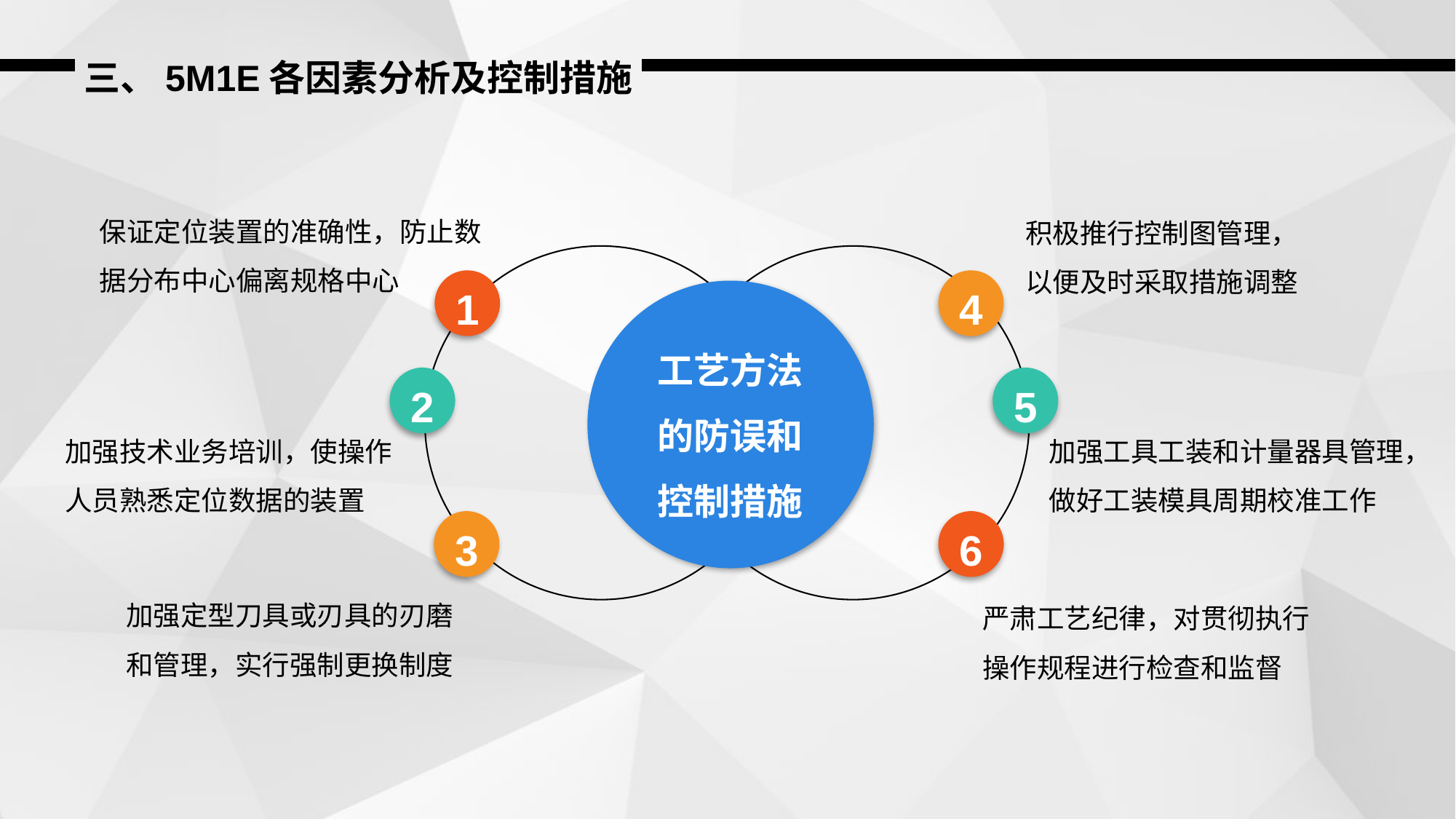

三、5M1E各因素分析及控制措施
保证定位装置的准确性，防止数据分布中心偏离规格中心
积极推行控制图管理，以便及时采取措施调整

1
4
工艺方法的防误和控制措施
2
5
加强技术业务培训，使操作人员熟悉定位数据的装置
加强工具工装和计量器具管理，做好工装模具周期校准工作
3
6
加强定型刀具或刃具的刃磨和管理，实行强制更换制度
严肃工艺纪律，对贯彻执行操作规程进行检查和监督